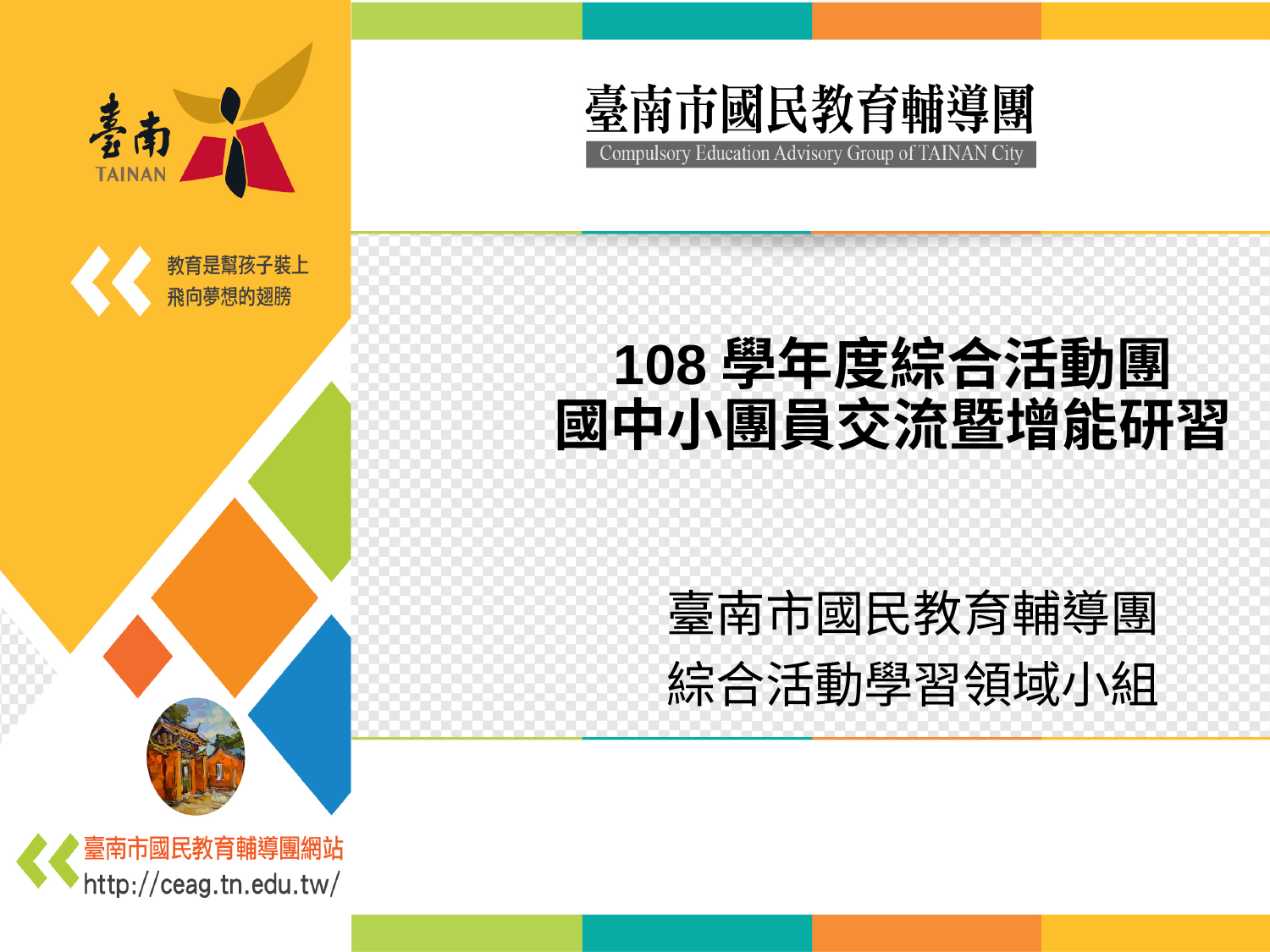

# 108學年度綜合活動團 國中小團員交流暨增能研習
臺南市國民教育輔導團
綜合活動學習領域小組